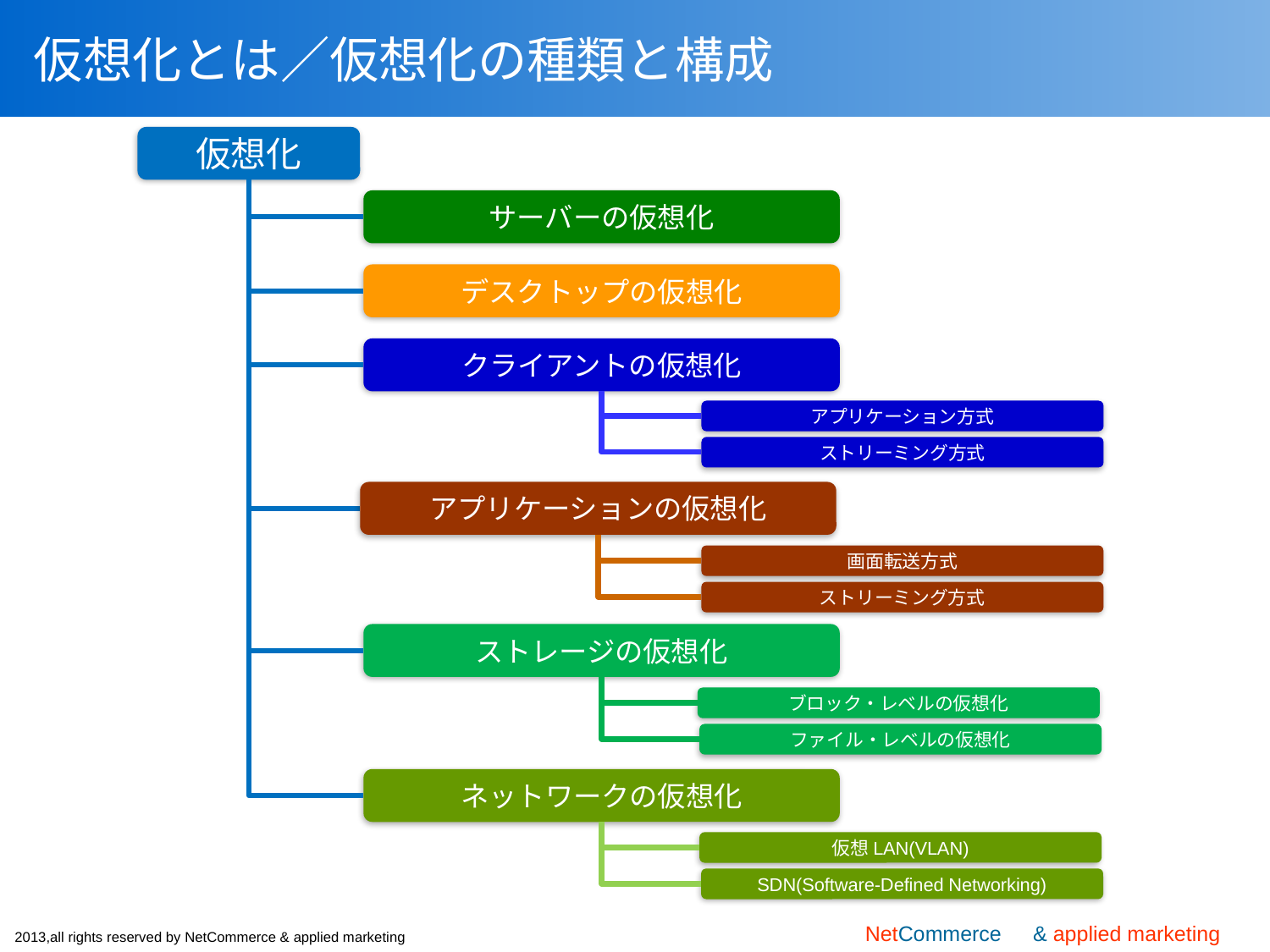

# 仮想化とは／仮想化の種類と構成

仮想化
デスクトップの仮想化
クライアントの仮想化
アプリケーションの仮想化
ストレージの仮想化
ネットワークの仮想化
サーバーの仮想化
アプリケーション方式
ストリーミング方式
画面転送方式
ストリーミング方式
ブロック・レベルの仮想化
ファイル・レベルの仮想化
仮想LAN(VLAN)
SDN(Software-Defined Networking)